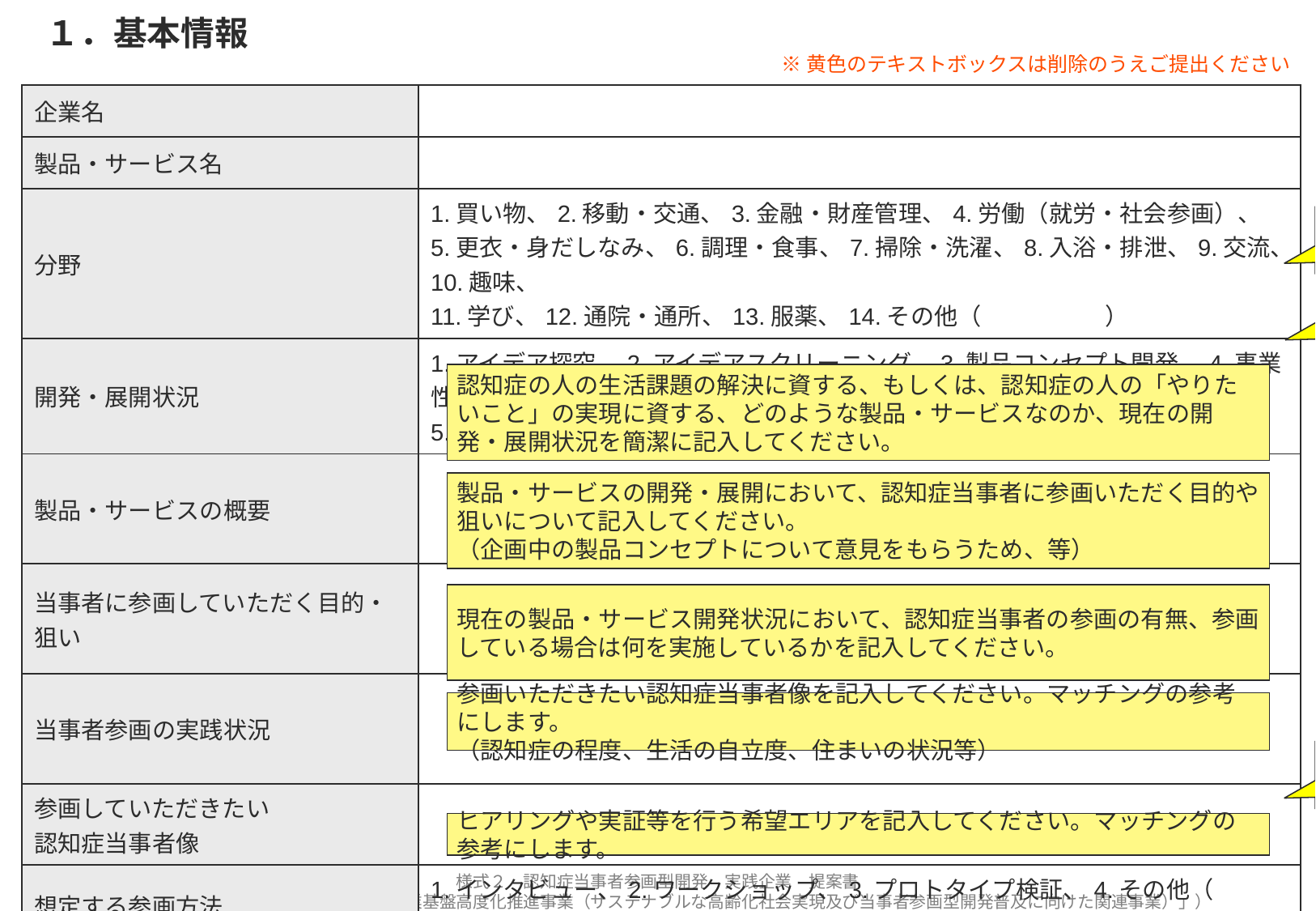

# １．基本情報
※黄色のテキストボックスは削除のうえご提出ください
| 企業名 |  |
| --- | --- |
| 製品・サービス名 |  |
| 分野 | 1.買い物、2.移動・交通、3.金融・財産管理、4.労働（就労・社会参画）、 5.更衣・身だしなみ、6.調理・食事、7.掃除・洗濯、8.入浴・排泄、9.交流、10.趣味、 11.学び、12.通院・通所、13.服薬、14.その他（　　 　　　） |
| 開発・展開状況 | 1.アイデア探究、2.アイデアスクリーニング、3.製品コンセプト開発、4.事業性分析、 5.プロトタイプ作成、6.ユーザーテストマーケティング、7.市場導入 |
| 製品・サービスの概要 |  |
| 当事者に参画していただく目的・狙い |  |
| 当事者参画の実践状況 |  |
| 参画していただきたい 認知症当事者像 |  |
| 想定する参画方法 | 1.インタビュー、2.ワークショップ、3.プロトタイプ検証、4.その他（　　　　　　） |
| 実証等を行う希望エリア |  |
該当する番号以外は削除してください
（複数選択可能）
該当する番号以外は削除してください
（複数選択可能）
認知症の人の生活課題の解決に資する、もしくは、認知症の人の「やりたいこと」の実現に資する、どのような製品・サービスなのか、現在の開発・展開状況を簡潔に記入してください。
製品・サービスの開発・展開において、認知症当事者に参画いただく目的や狙いについて記入してください。
（企画中の製品コンセプトについて意見をもらうため、等）
現在の製品・サービス開発状況において、認知症当事者の参画の有無、参画している場合は何を実施しているかを記入してください。
参画いただきたい認知症当事者像を記入してください。マッチングの参考にします。
（認知症の程度、生活の自立度、住まいの状況等）
該当する番号以外は削除してください
（複数選択可能）
ヒアリングや実証等を行う希望エリアを記入してください。マッチングの参考にします。